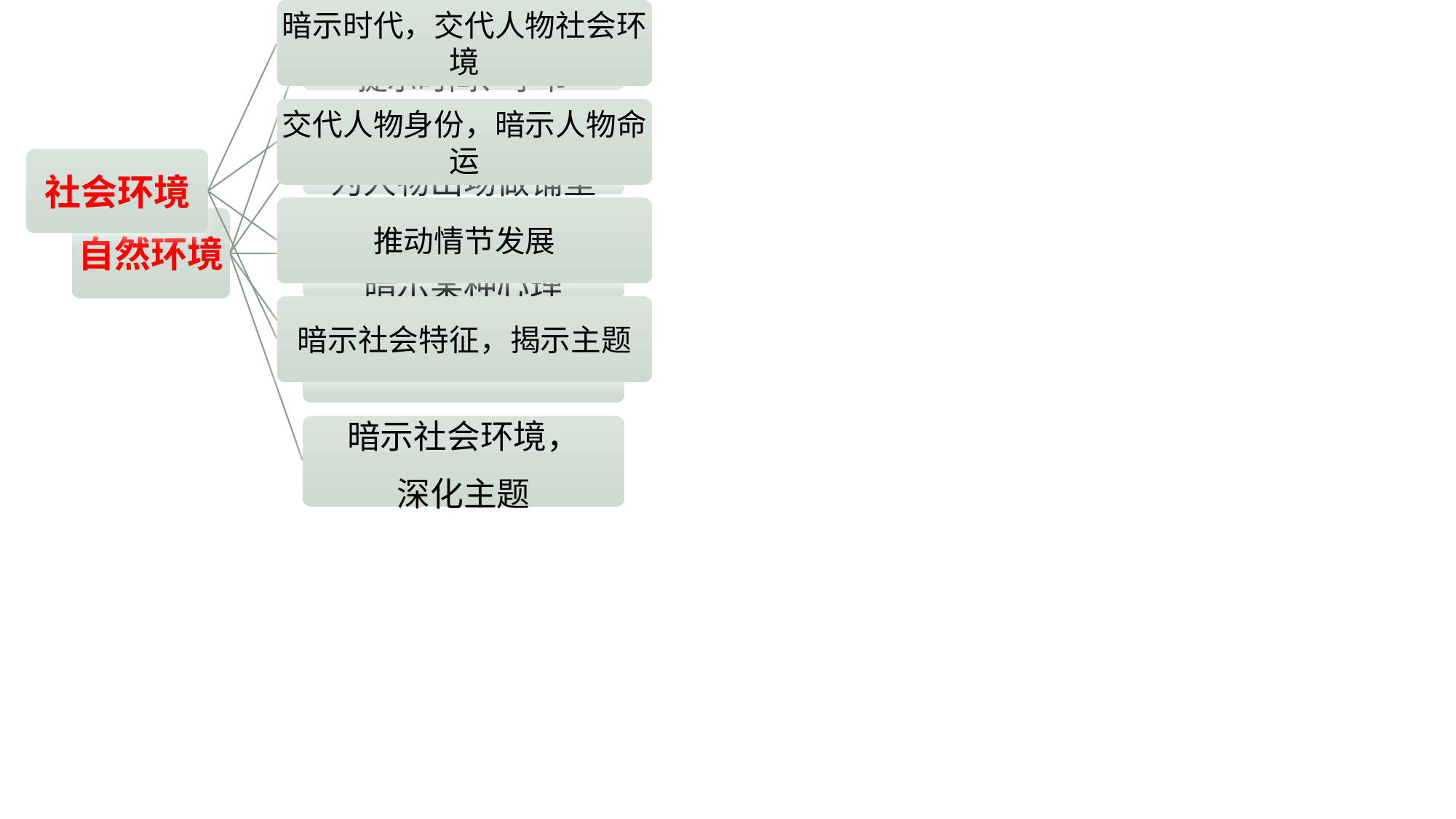

自然环境

展现自然风光，
提示时间、季节

渲染气氛，
为人物出场做铺垫

烘托人物性格，
暗示某种心理

展开、推动故事情节

暗示社会环境，
深化主题
社会环境

暗示时代，交代人物社会环境

交代人物身份，暗示人物命运

推动情节发展

暗示社会特征，揭示主题